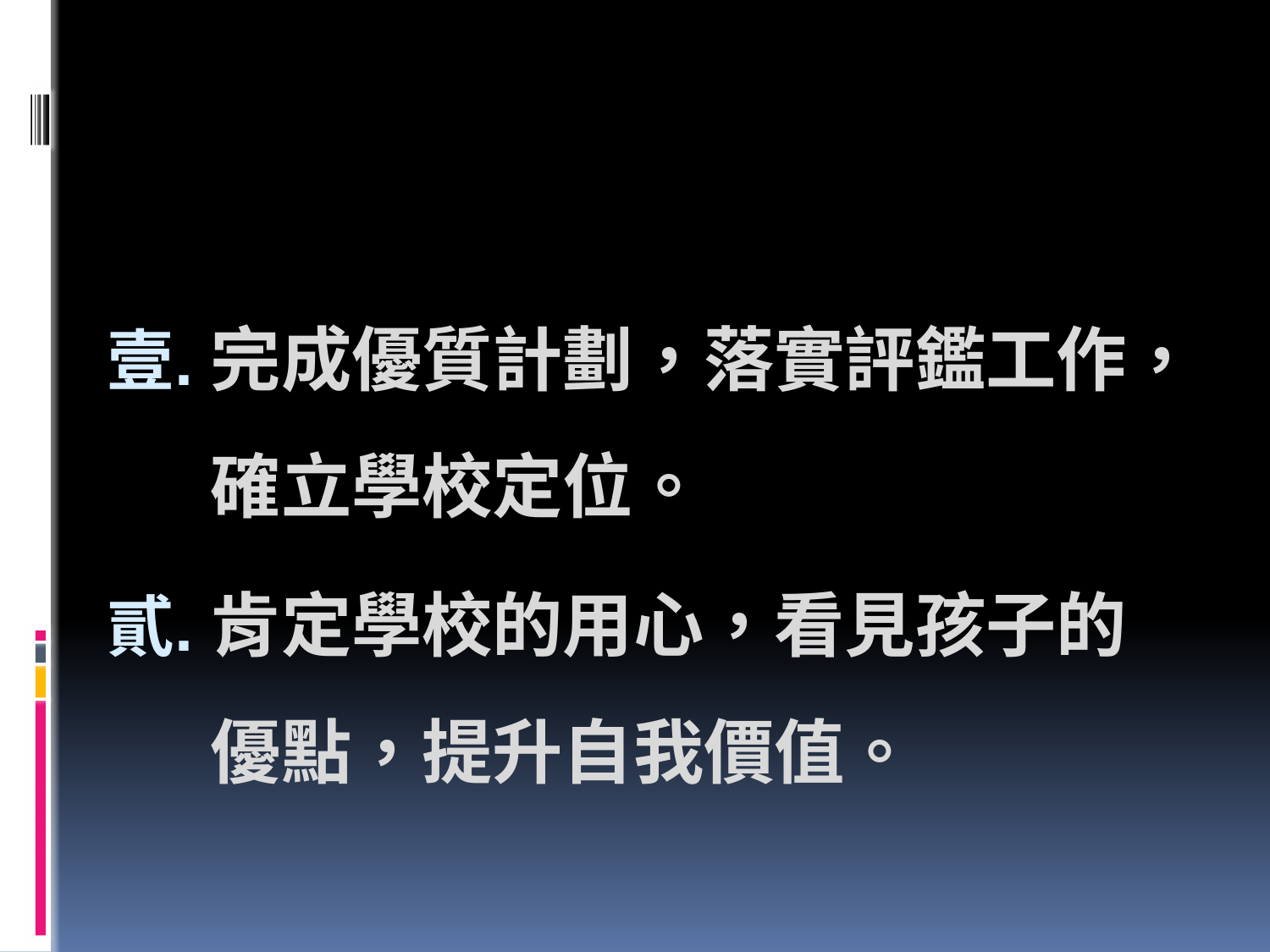

#
完成優質計劃，落實評鑑工作，確立學校定位。
肯定學校的用心，看見孩子的優點，提升自我價值。